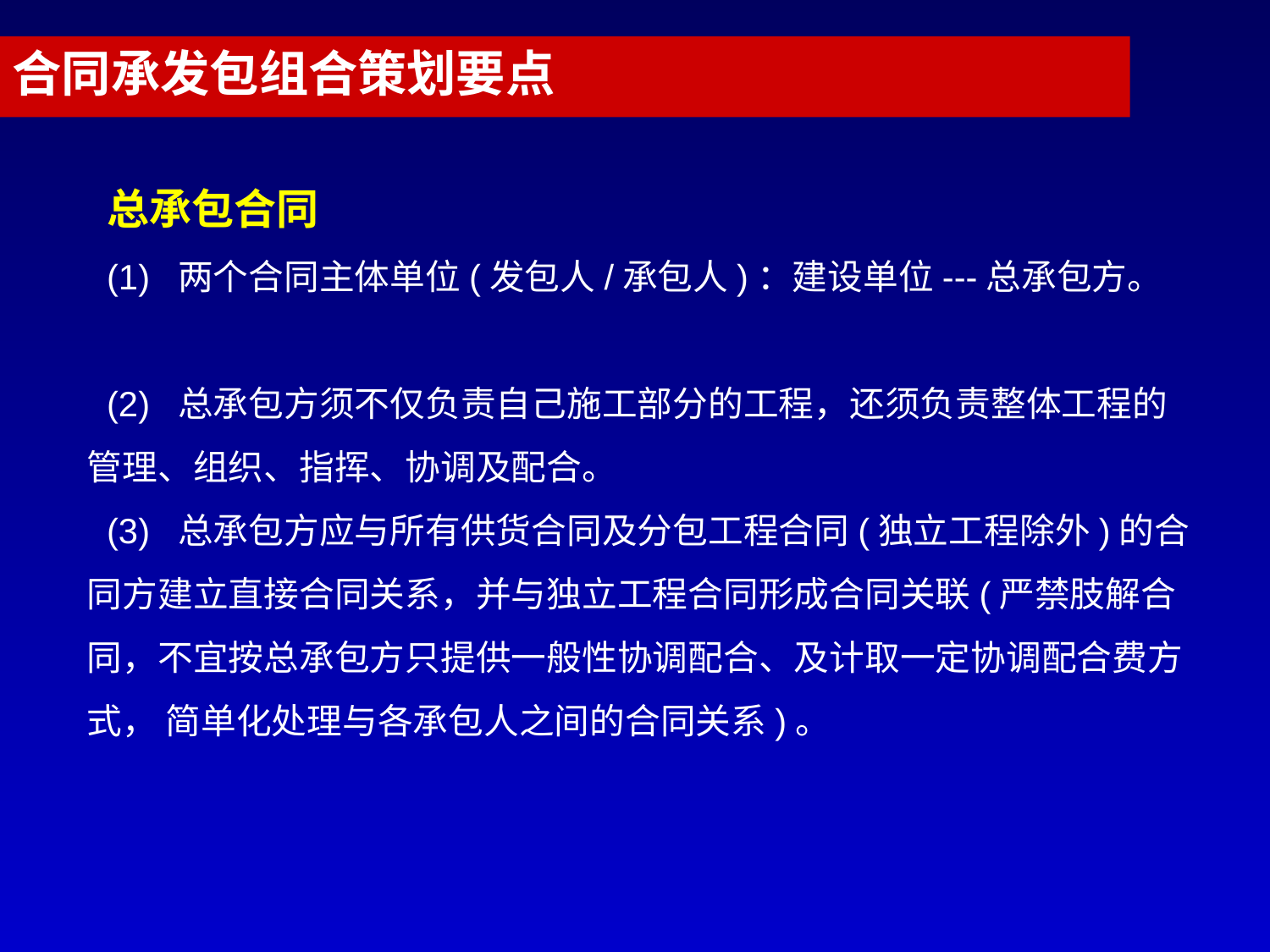

合同承发包组合策划要点
 总承包合同
  (1)  两个合同主体单位(发包人/承包人)：建设单位---总承包方。
  (2)  总承包方须不仅负责自己施工部分的工程，还须负责整体工程的管理、组织、指挥、协调及配合。
  (3)  总承包方应与所有供货合同及分包工程合同(独立工程除外)的合同方建立直接合同关系，并与独立工程合同形成合同关联(严禁肢解合同，不宜按总承包方只提供一般性协调配合、及计取一定协调配合费方式， 简单化处理与各承包人之间的合同关系)。
74